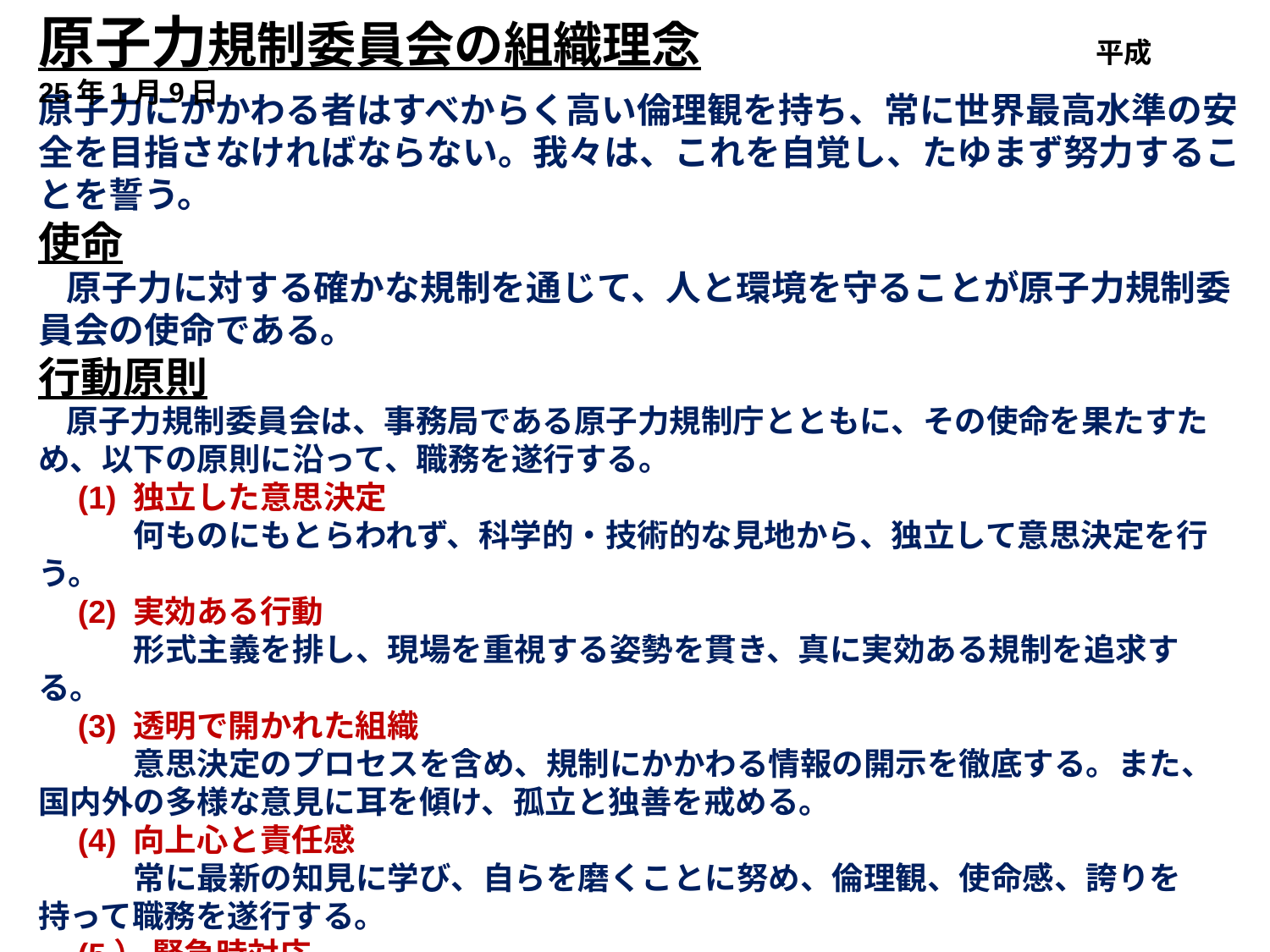

原子力規制委員会の組織理念　　　　　　　　平成25年1月9日
原子力にかかわる者はすべからく高い倫理観を持ち、常に世界最高水準の安全を目指さなければならない。我々は、これを自覚し、たゆまず努力することを誓う。
使命
　原子力に対する確かな規制を通じて、人と環境を守ることが原子力規制委員会の使命である。
行動原則
　原子力規制委員会は、事務局である原子力規制庁とともに、その使命を果たすため、以下の原則に沿って、職務を遂行する。
　(1) 独立した意思決定
　　　何ものにもとらわれず、科学的・技術的な見地から、独立して意思決定を行う。
　(2) 実効ある行動
　　　形式主義を排し、現場を重視する姿勢を貫き、真に実効ある規制を追求する。
　(3) 透明で開かれた組織
　　　意思決定のプロセスを含め、規制にかかわる情報の開示を徹底する。また、国内外の多様な意見に耳を傾け、孤立と独善を戒める。
　(4) 向上心と責任感
　　　常に最新の知見に学び、自らを磨くことに努め、倫理観、使命感、誇りを持って職務を遂行する。
　(5） 緊急時対応
        いかなる事態にも、組織的かつ即座に対応する。また、そのための体制を平時か
　　　ら整える。